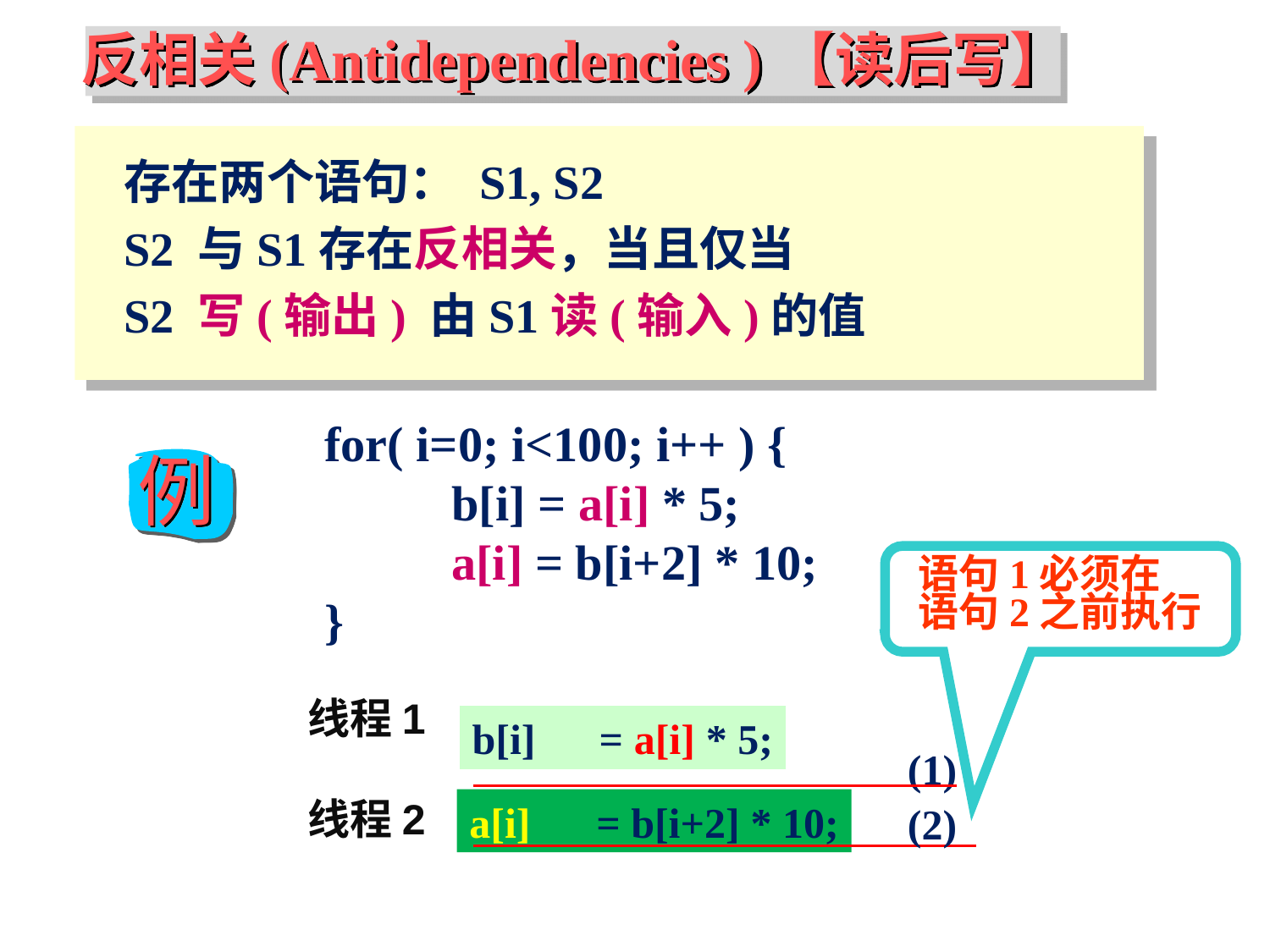

反相关(Antidependencies )【读后写】

存在两个语句： S1, S2
S2 与S1存在反相关，当且仅当
S2 写(输出) 由S1读(输入)的值
for( i=0; i<100; i++ ) {
	b[i] = a[i] * 5;
	a[i] = b[i+2] * 10;
}

例

语句1必须在
语句2之前执行
线程1
b[i] 	= a[i] * 5;
(1)
线程2
a[i] 	= b[i+2] * 10;
(2)